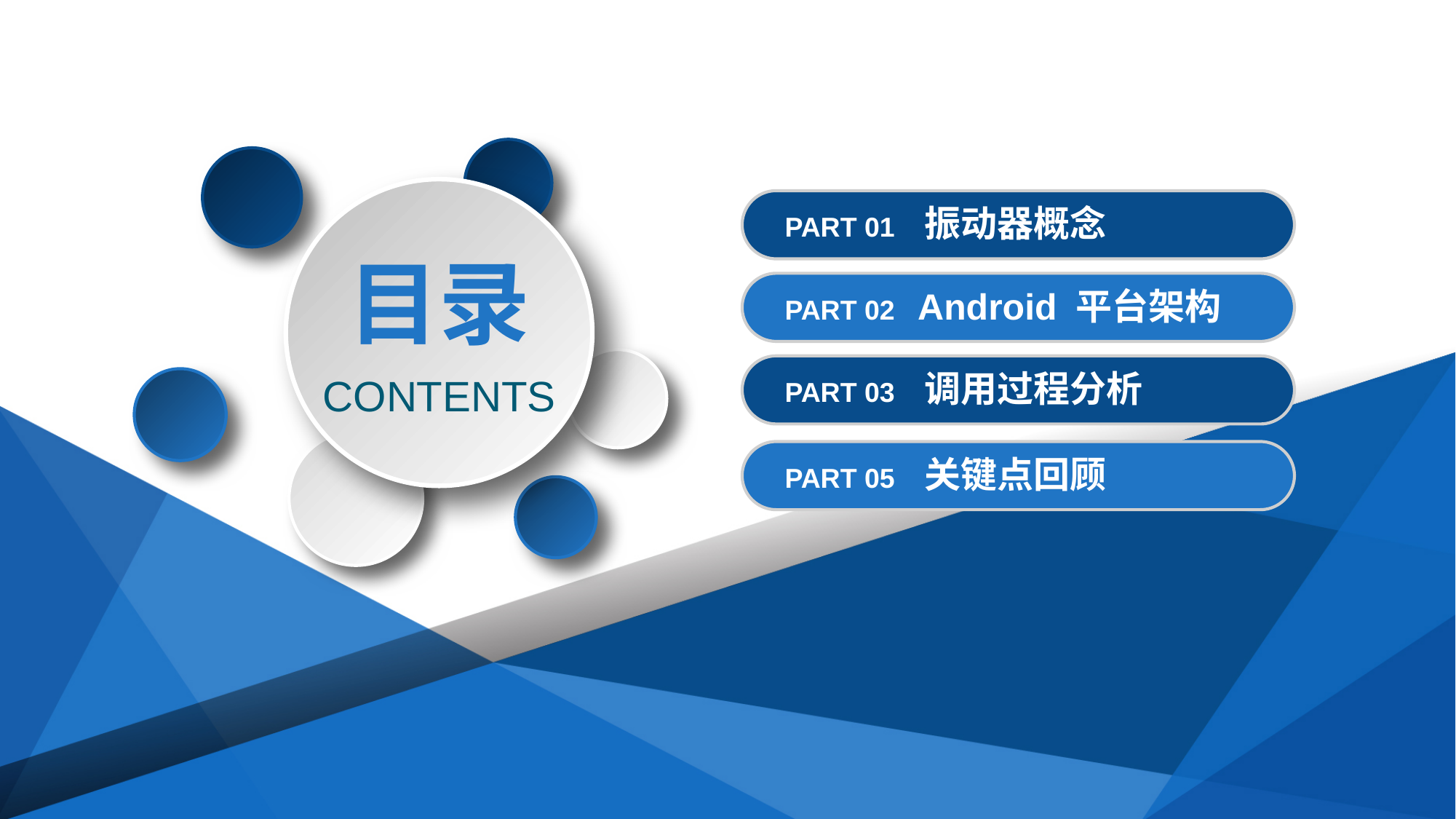

行业PPT模板http://www.1ppt.com/hangye/

PART 01   振动器概念
目录

PART 02   Android 平台架构

PART 03   调用过程分析
CONTENTS

PART 05   关键点回顾